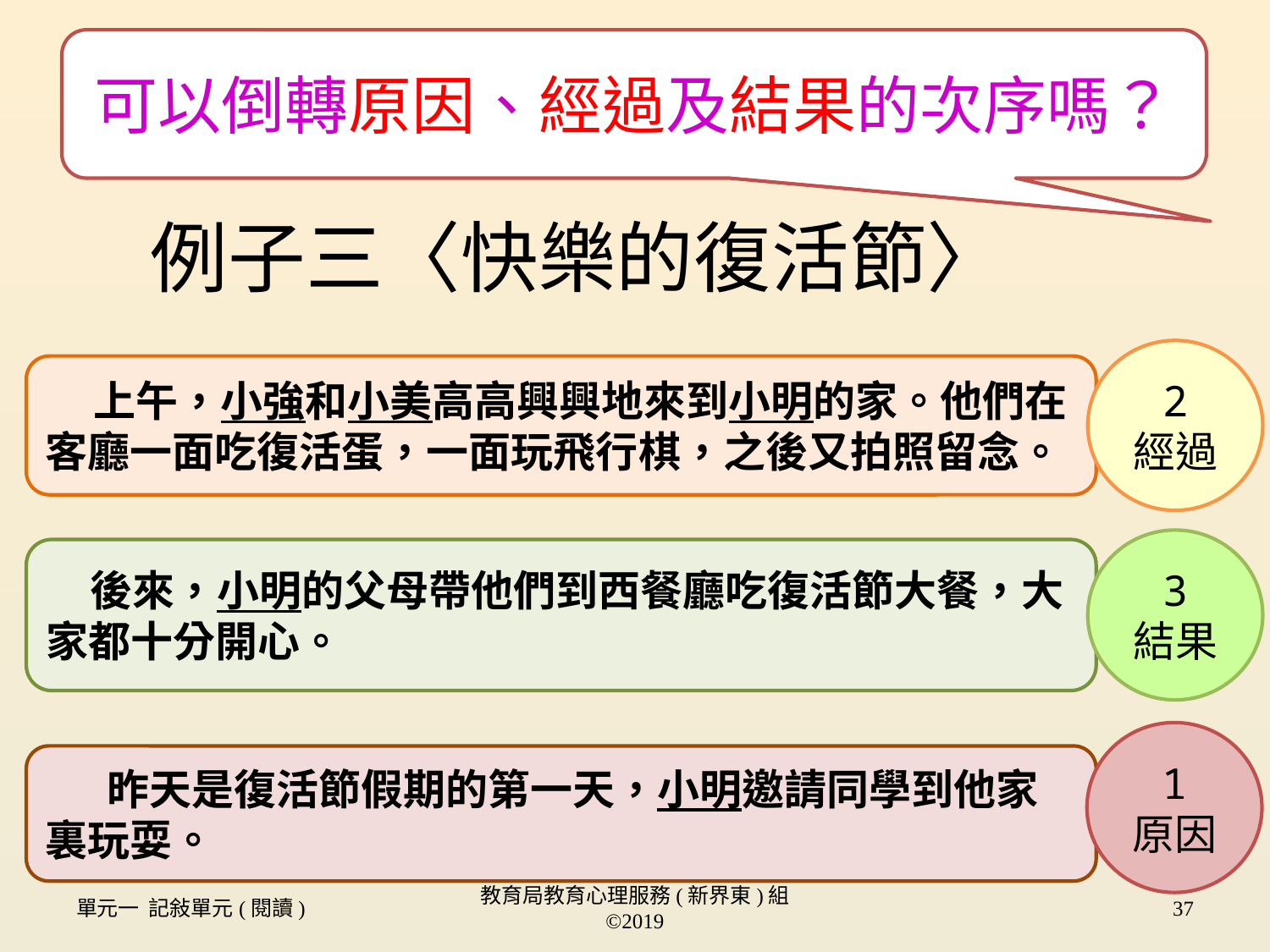

可以倒轉原因、經過及結果的次序嗎？
# 例子三〈快樂的復活節〉

2
經過
    上午，小強和小美高高興興地來到小明的家。他們在客廳一面吃復活蛋，一面玩飛行棋，之後又拍照留念。
3
結果
     後來，小明的父母帶他們到西餐廳吃復活節大餐，大家都十分開心。
1
原因
　  昨天是復活節假期的第一天，小明邀請同學到他家裏玩耍。
單元一  記敍單元(閱讀)
教育局教育心理服務(新界東)組 ©2019
37